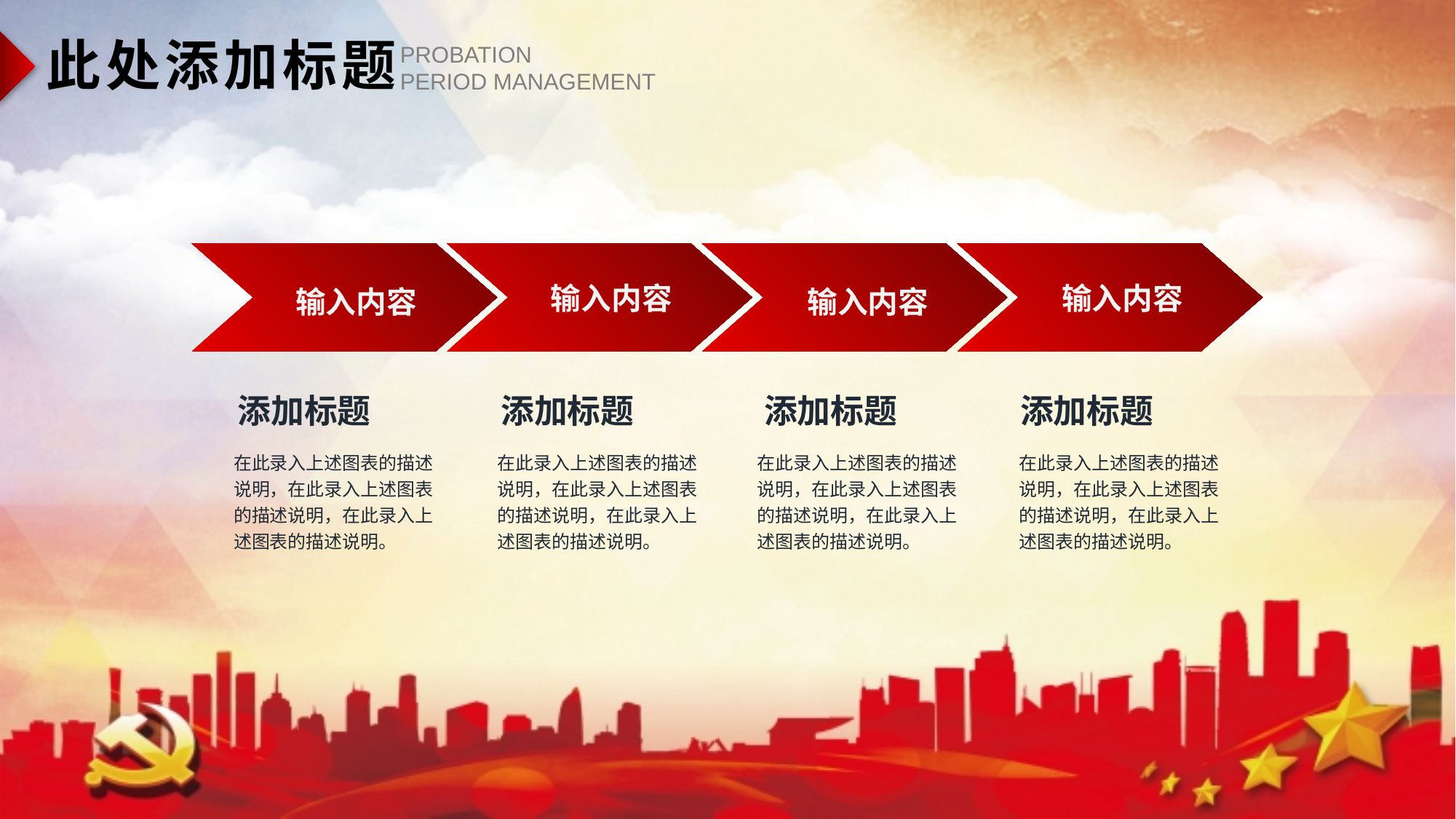

此处添加标题
PROBATION
PERIOD MANAGEMENT

输入内容

输入内容

输入内容

输入内容
添加标题
添加标题
添加标题
添加标题
在此录入上述图表的描述说明，在此录入上述图表的描述说明，在此录入上述图表的描述说明。
在此录入上述图表的描述说明，在此录入上述图表的描述说明，在此录入上述图表的描述说明。
在此录入上述图表的描述说明，在此录入上述图表的描述说明，在此录入上述图表的描述说明。
在此录入上述图表的描述说明，在此录入上述图表的描述说明，在此录入上述图表的描述说明。